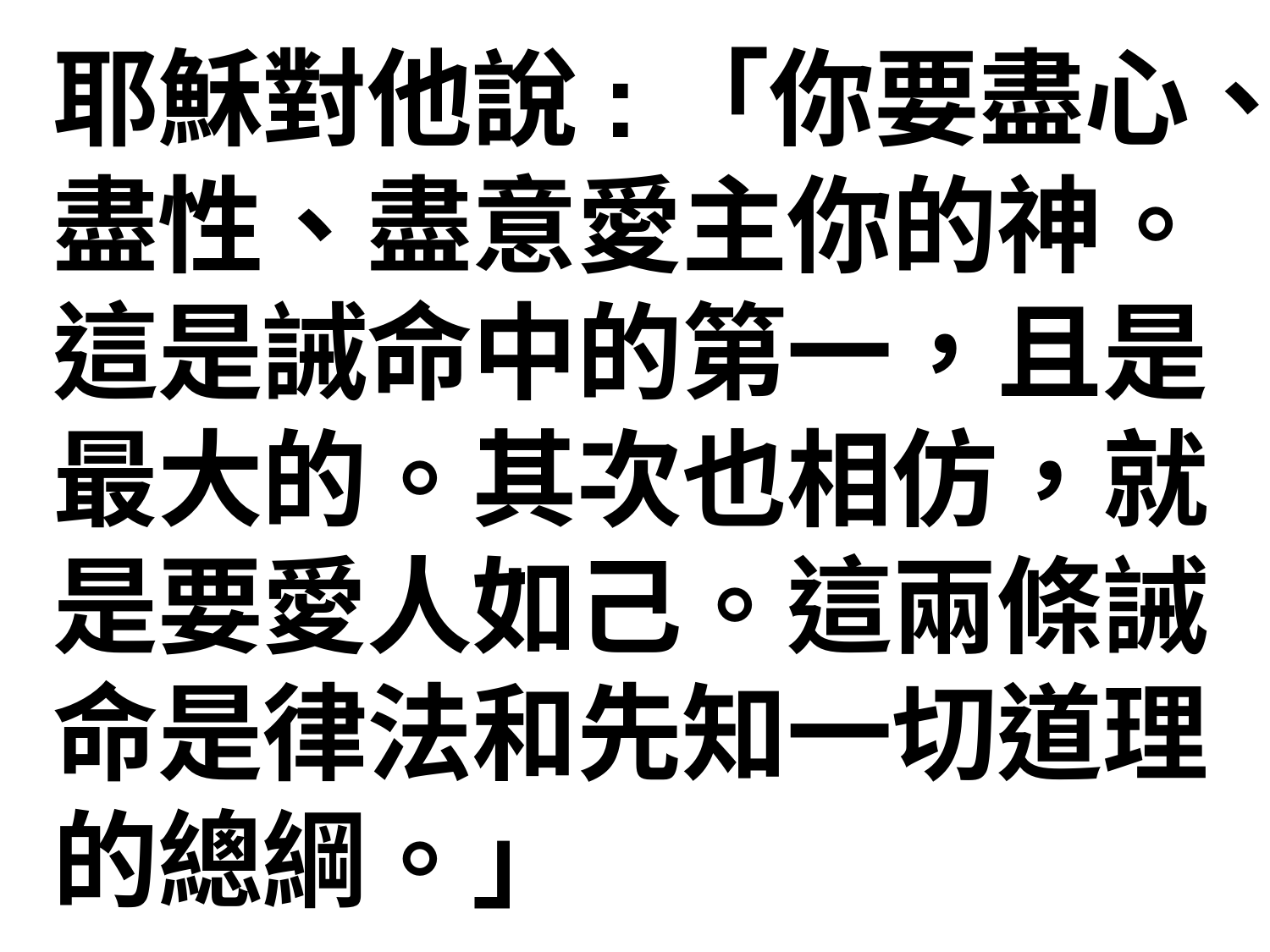

耶穌對他說:「你要盡心、盡性、盡意愛主你的神。這是誡命中的第一，且是最大的。其次也相仿，就是要愛人如己。這兩條誡命是律法和先知一切道理的總綱。」